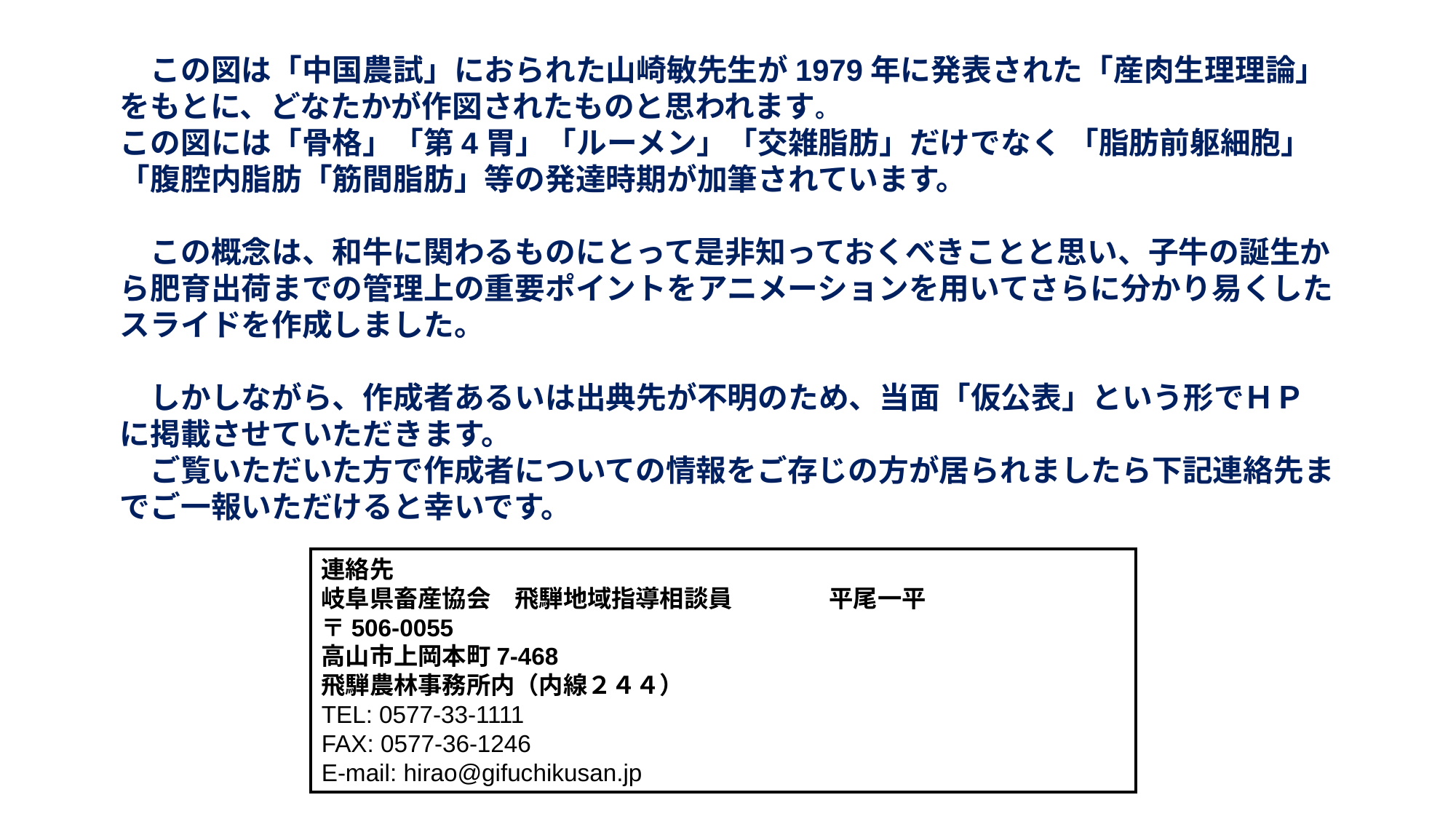

この図は「中国農試」におられた山崎敏先生が1979年に発表された「産肉生理理論」をもとに、どなたかが作図されたものと思われます。
この図には「骨格」「第4胃」「ルーメン」「交雑脂肪」だけでなく 「脂肪前躯細胞」「腹腔内脂肪「筋間脂肪」等の発達時期が加筆されています。

　この概念は、和牛に関わるものにとって是非知っておくべきことと思い、子牛の誕生から肥育出荷までの管理上の重要ポイントをアニメーションを用いてさらに分かり易くしたスライドを作成しました。

　しかしながら、作成者あるいは出典先が不明のため、当面「仮公表」という形でＨＰに掲載させていただきます。
　ご覧いただいた方で作成者についての情報をご存じの方が居られましたら下記連絡先までご一報いただけると幸いです。

連絡先
岐阜県畜産協会　飛騨地域指導相談員　　　　平尾一平
〒506-0055
高山市上岡本町7-468
飛騨農林事務所内（内線２４４）
TEL: 0577-33-1111
FAX: 0577-36-1246
E-mail: hirao@gifuchikusan.jp